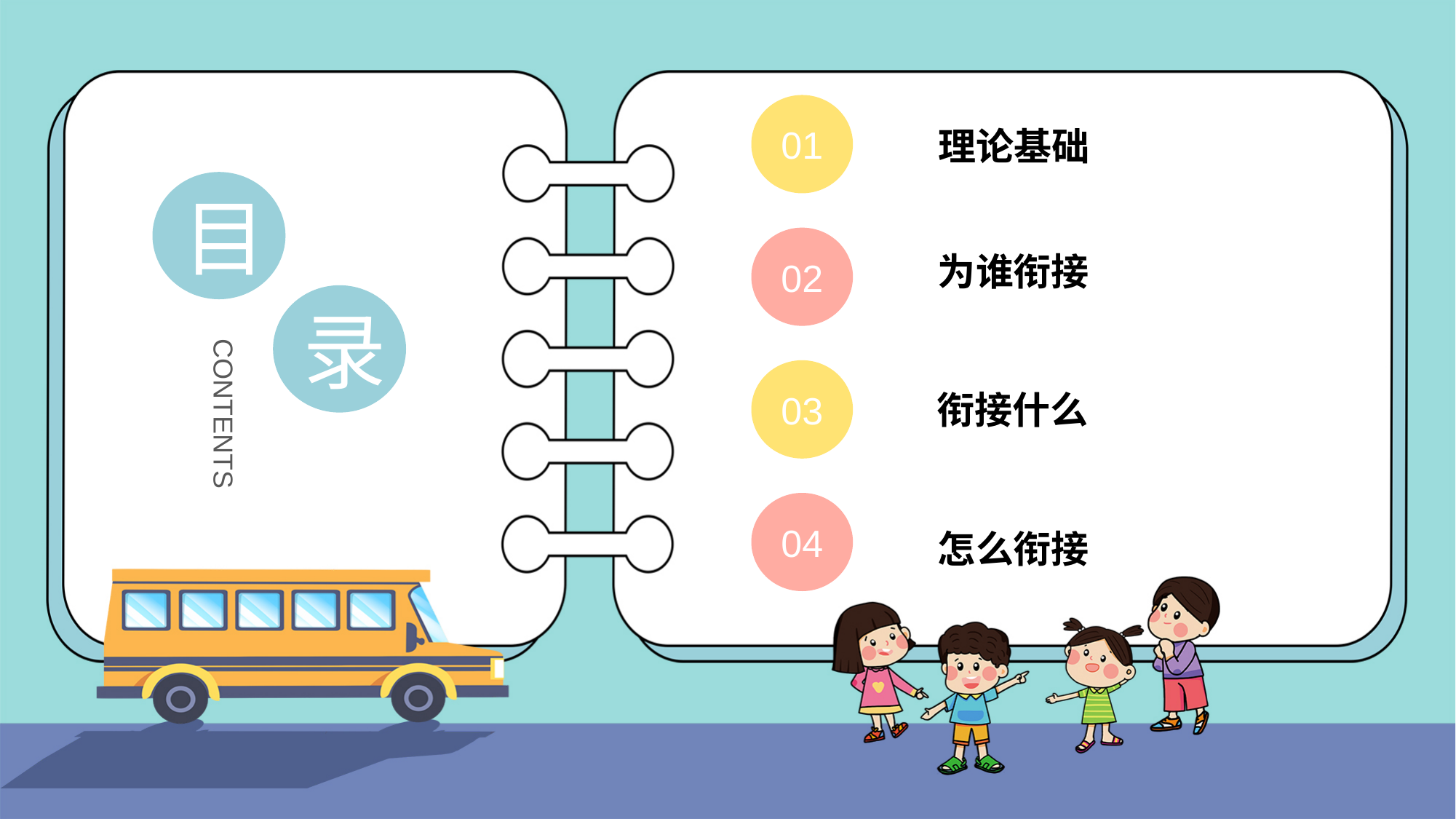

01
理论基础
目
02
为谁衔接
录
CONTENTS
03
衔接什么
04
怎么衔接